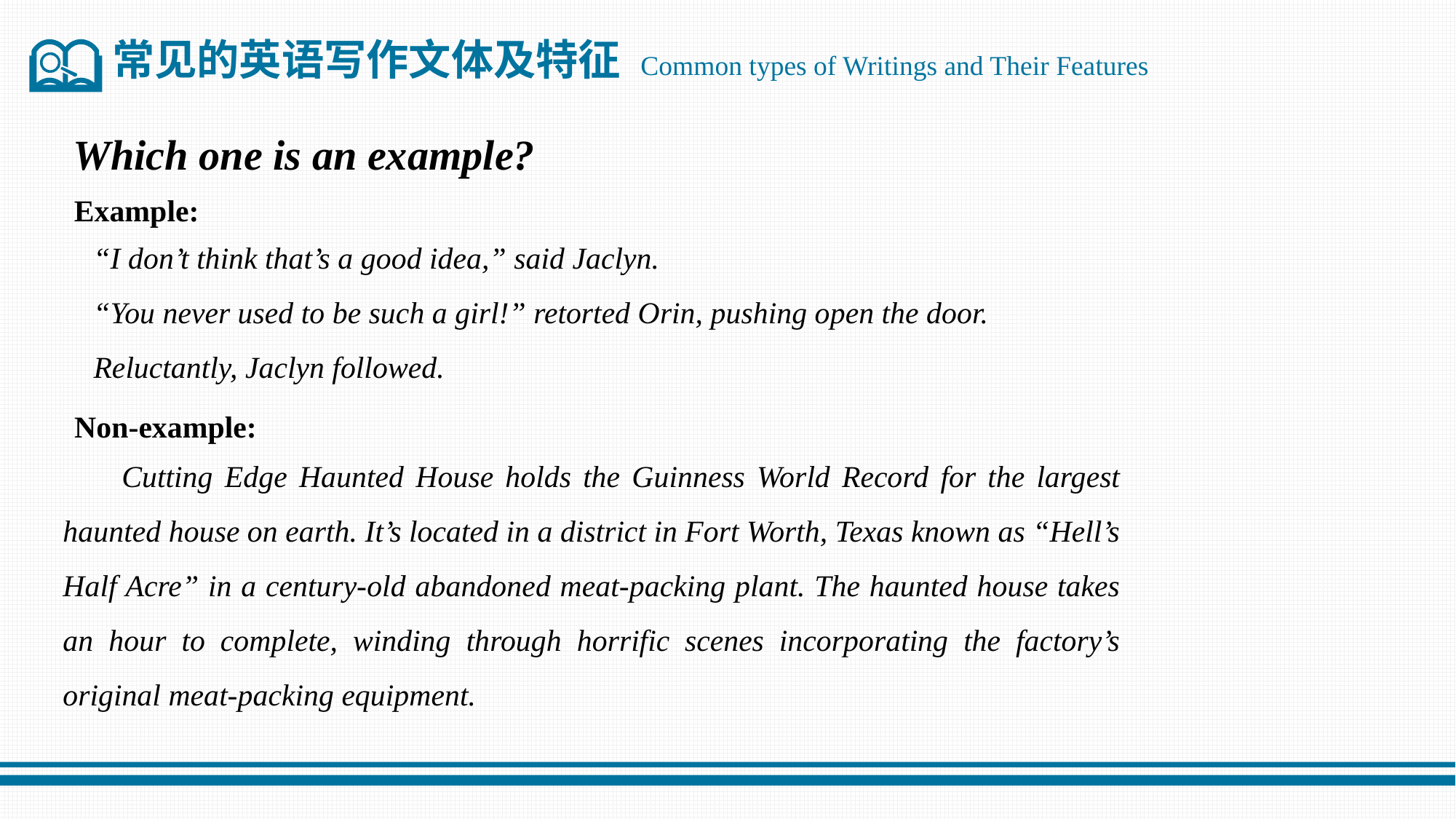

常见的英语写作文体及特征 Common types of Writings and Their Features

 Which one is an example?
Example:
    “I don’t think that’s a good idea,” said Jaclyn.
    “You never used to be such a girl!” retorted Orin, pushing open the door.
    Reluctantly, Jaclyn followed.

     Cutting Edge Haunted House holds the Guinness World Record for the largest haunted house on earth. It’s located in a district in Fort Worth, Texas known as “Hell’s Half Acre” in a century-old abandoned meat-packing plant. The haunted house takes an hour to complete, winding through horrific scenes incorporating the factory’s original meat-packing equipment.
Non-example: